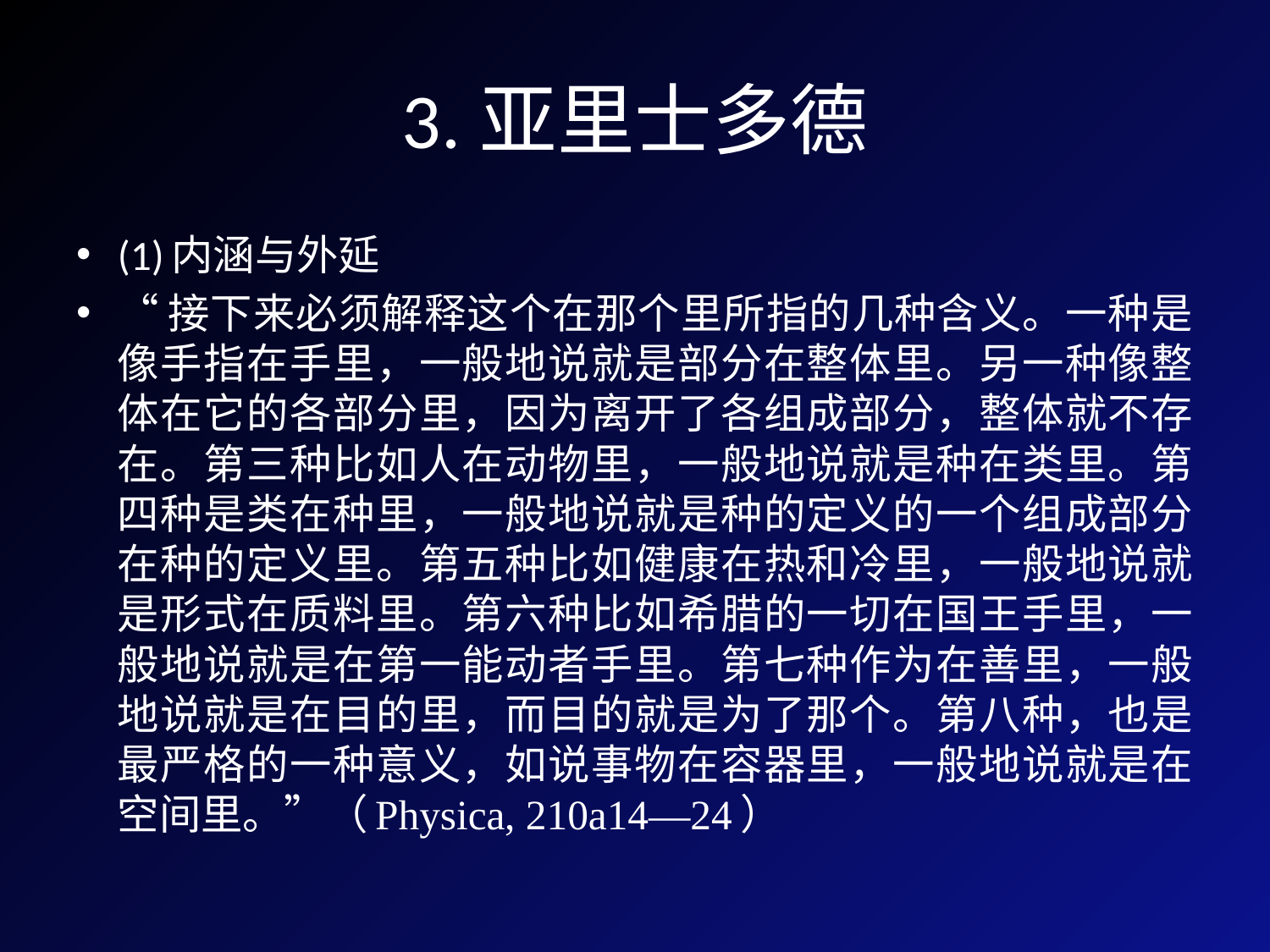

# 3.亚里士多德
(1)内涵与外延
“接下来必须解释这个在那个里所指的几种含义。一种是像手指在手里，一般地说就是部分在整体里。另一种像整体在它的各部分里，因为离开了各组成部分，整体就不存在。第三种比如人在动物里，一般地说就是种在类里。第四种是类在种里，一般地说就是种的定义的一个组成部分在种的定义里。第五种比如健康在热和冷里，一般地说就是形式在质料里。第六种比如希腊的一切在国王手里，一般地说就是在第一能动者手里。第七种作为在善里，一般地说就是在目的里，而目的就是为了那个。第八种，也是最严格的一种意义，如说事物在容器里，一般地说就是在空间里。”（Physica, 210a14—24）